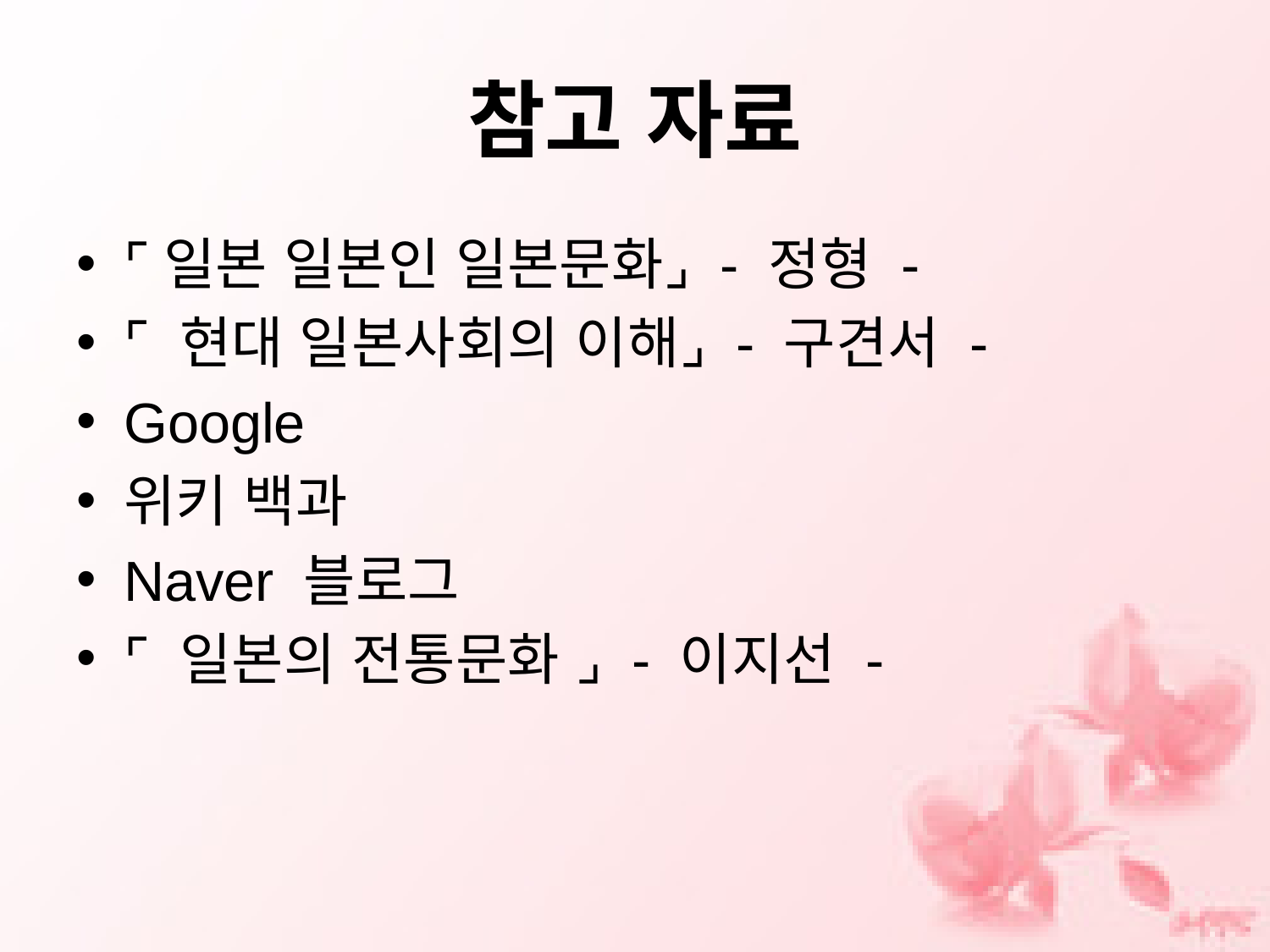

# 참고 자료
⌜일본 일본인 일본문화⌟ - 정형 -
⌜ 현대 일본사회의 이해⌟ - 구견서 -
Google
위키 백과
Naver 블로그
⌜ 일본의 전통문화 ⌟ - 이지선 -